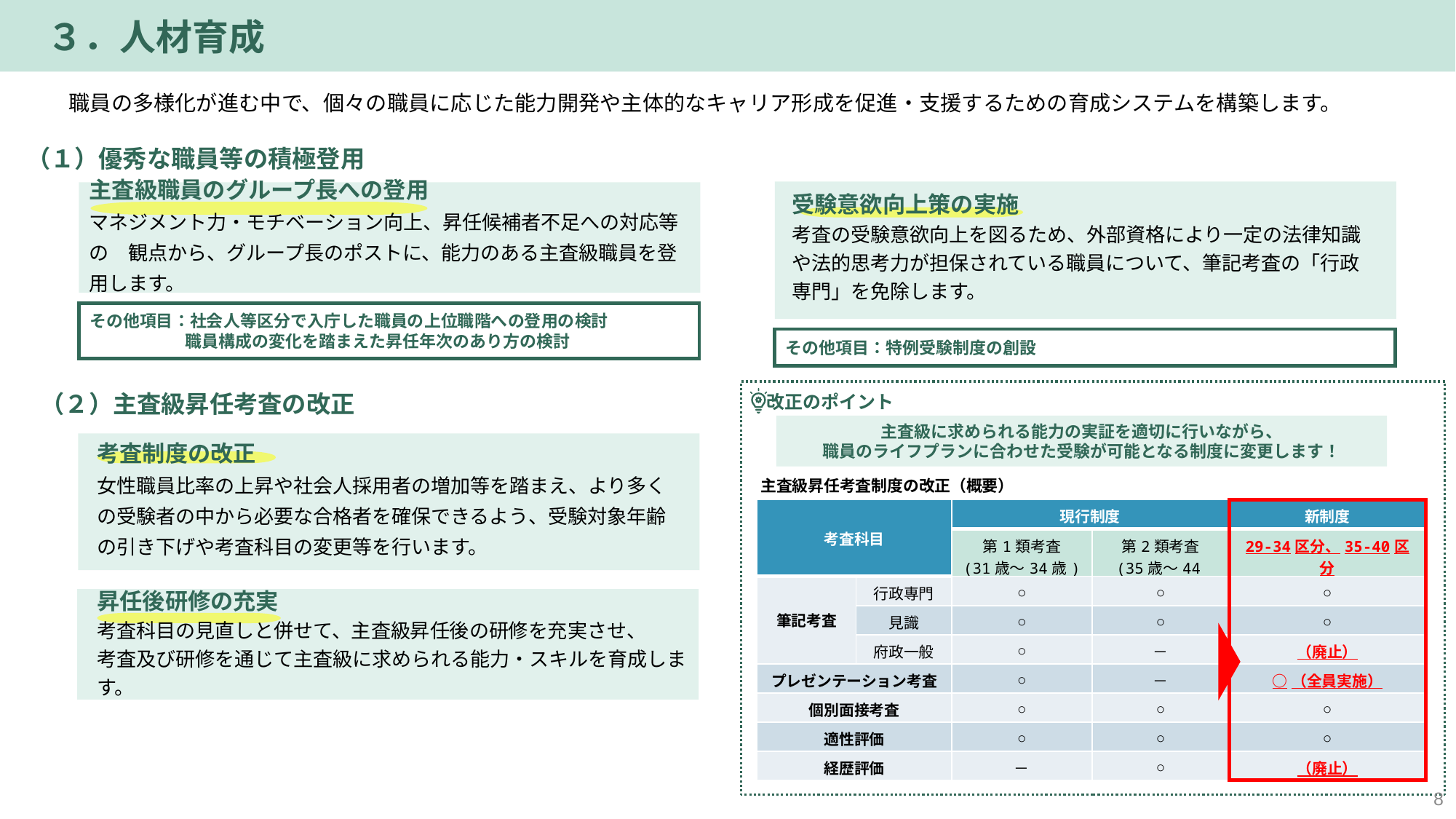

３．人材育成
職員の多様化が進む中で、個々の職員に応じた能力開発や主体的なキャリア形成を促進・支援するための育成システムを構築します。
（１）優秀な職員等の積極登用
受験意欲向上策の実施
考査の受験意欲向上を図るため、外部資格により一定の法律知識や法的思考力が担保されている職員について、筆記考査の「行政専門」を免除します。

主査級職員のグループ長への登用
マネジメント力・モチベーション向上、昇任候補者不足への対応等の　観点から、グループ長のポストに、能力のある主査級職員を登用します。

その他項目：社会人等区分で入庁した職員の上位職階への登用の検討
職員構成の変化を踏まえた昇任年次のあり方の検討
その他項目：特例受験制度の創設

（２）主査級昇任考査の改正
改正のポイント

主査級に求められる能力の実証を適切に行いながら、
職員のライフプランに合わせた受験が可能となる制度に変更します！

考査制度の改正
女性職員比率の上昇や社会人採用者の増加等を踏まえ、より多くの受験者の中から必要な合格者を確保できるよう、受験対象年齢の引き下げや考査科目の変更等を行います。

主査級昇任考査制度の改正（概要）

| 考査科目 |  | 現行制度 |  | 新制度 |
| --- | --- | --- | --- | --- |
|  |  | 第1類考査 (31歳～34歳) | 第2類考査 (35歳～44歳) | 29-34区分、35-40区分 |
| 筆記考査 | 行政専門 | ○ | ○ | ○ |
|  | 見識 | ○ | ○ | ○ |
|  | 府政一般 | ○ | － | （廃止） |
| プレゼンテーション考査 |  | ○ | － | ○（全員実施） |
| 個別面接考査 |  | ○ | ○ | ○ |
| 適性評価 |  | ○ | ○ | ○ |
| 経歴評価 |  | － | ○ | （廃止） |
昇任後研修の充実
考査科目の見直しと併せて、主査級昇任後の研修を充実させ、
考査及び研修を通じて主査級に求められる能力・スキルを育成します。

8